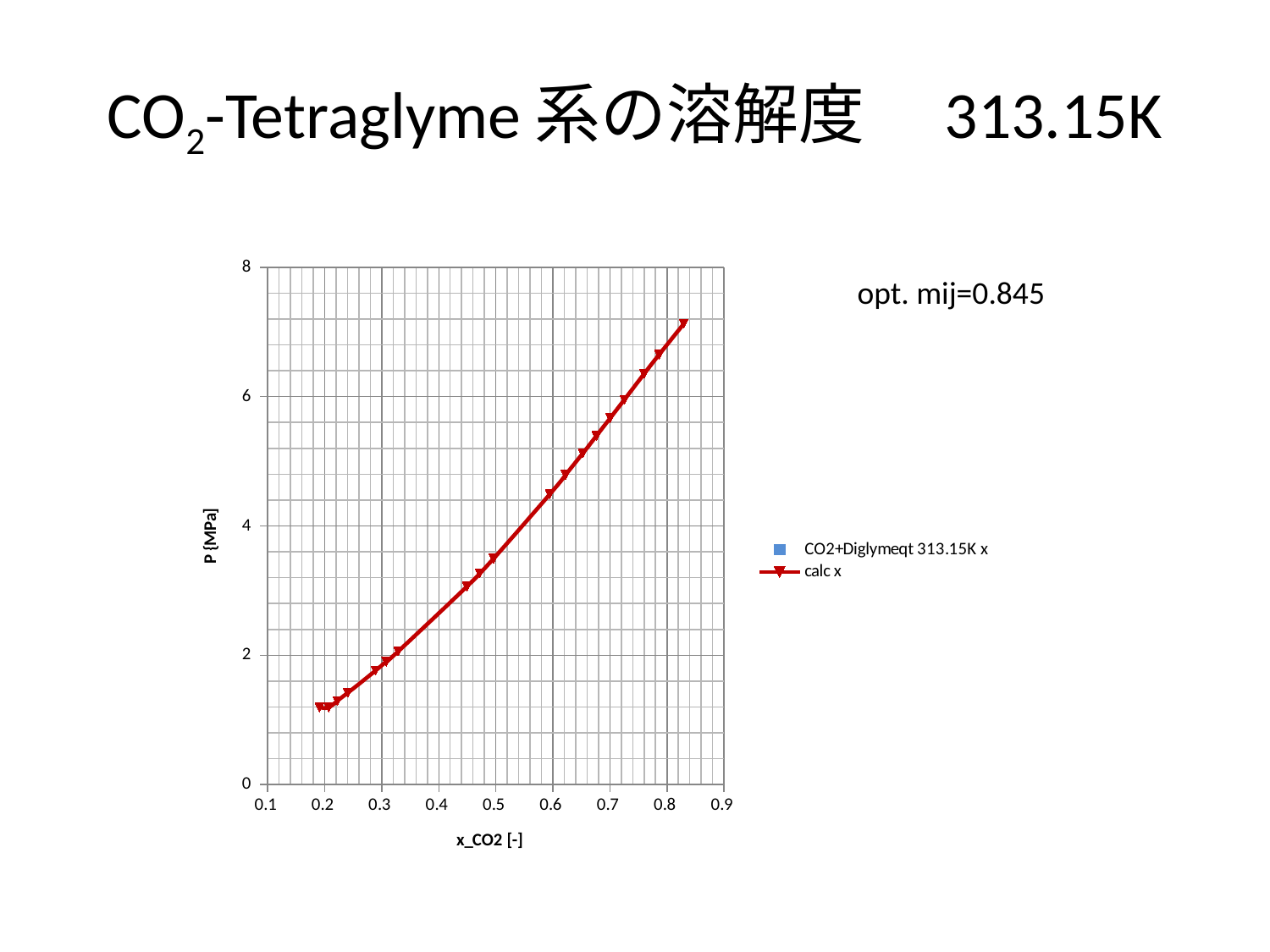

# CO2-Tetraglyme系の溶解度　313.15K

### Chart

| Category |  |  |
|---|---|---|
opt. mij=0.845